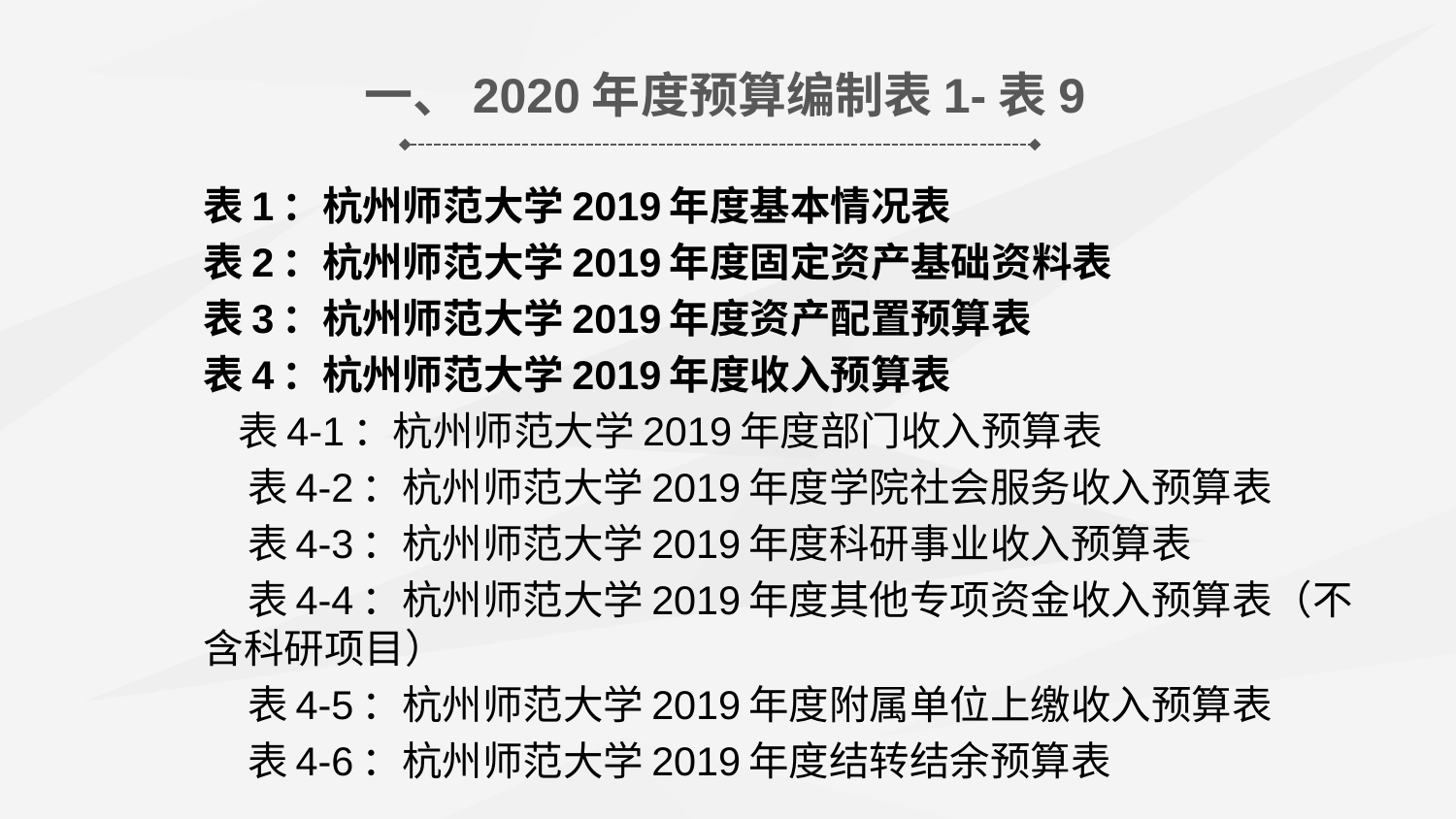

一、2020年度预算编制表1-表9
表1：杭州师范大学2019年度基本情况表
表2：杭州师范大学2019年度固定资产基础资料表
表3：杭州师范大学2019年度资产配置预算表
表4：杭州师范大学2019年度收入预算表
   表4-1：杭州师范大学2019年度部门收入预算表
    表4-2：杭州师范大学2019年度学院社会服务收入预算表
    表4-3：杭州师范大学2019年度科研事业收入预算表
    表4-4：杭州师范大学2019年度其他专项资金收入预算表（不含科研项目）
    表4-5：杭州师范大学2019年度附属单位上缴收入预算表
    表4-6：杭州师范大学2019年度结转结余预算表